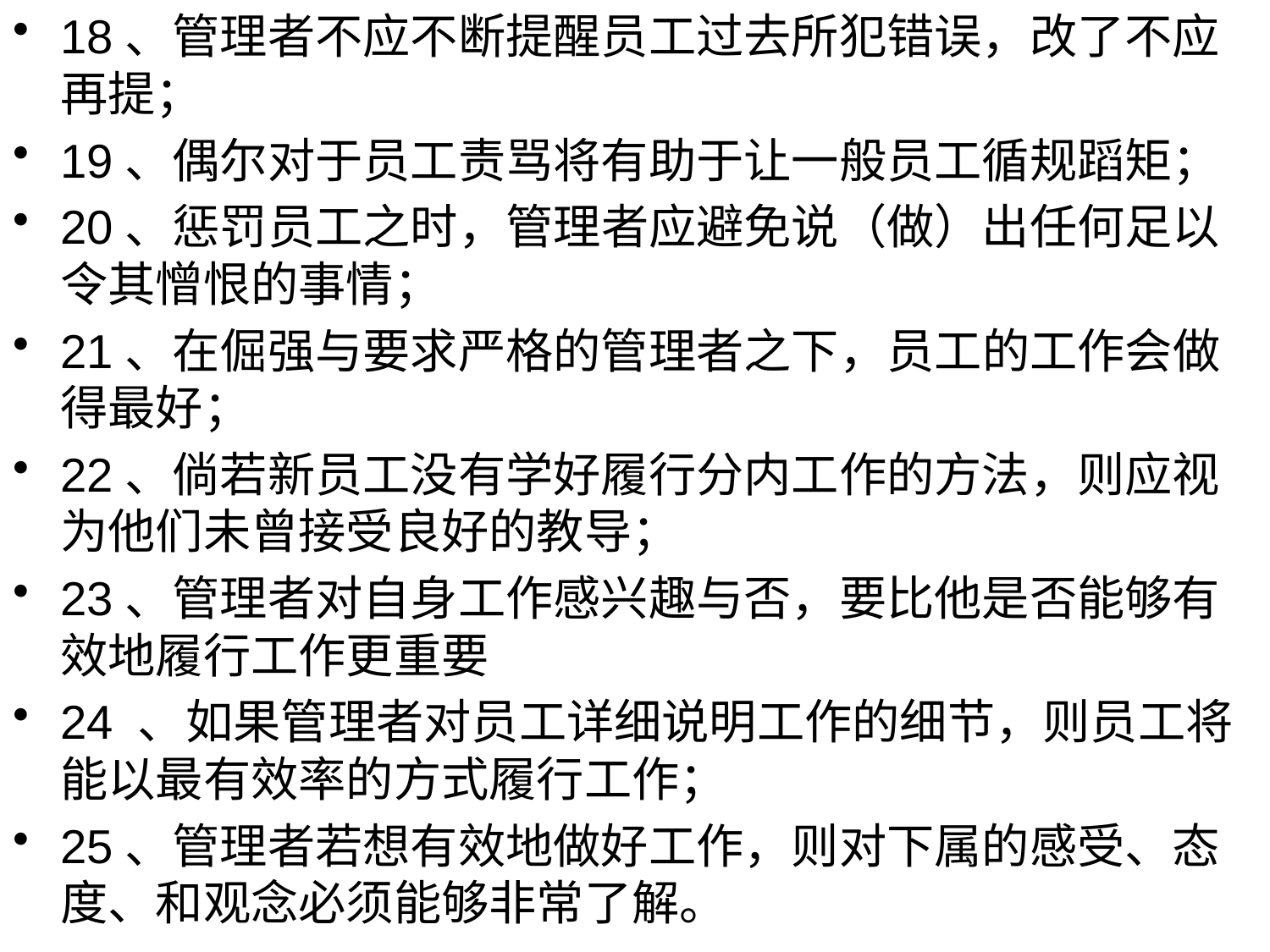

18、管理者不应不断提醒员工过去所犯错误，改了不应再提；
19、偶尔对于员工责骂将有助于让一般员工循规蹈矩；
20、惩罚员工之时，管理者应避免说（做）出任何足以令其憎恨的事情；
21、在倔强与要求严格的管理者之下，员工的工作会做得最好；
22、倘若新员工没有学好履行分内工作的方法，则应视为他们未曾接受良好的教导；
23、管理者对自身工作感兴趣与否，要比他是否能够有效地履行工作更重要
24 、如果管理者对员工详细说明工作的细节，则员工将能以最有效率的方式履行工作；
25、管理者若想有效地做好工作，则对下属的感受、态度、和观念必须能够非常了解。